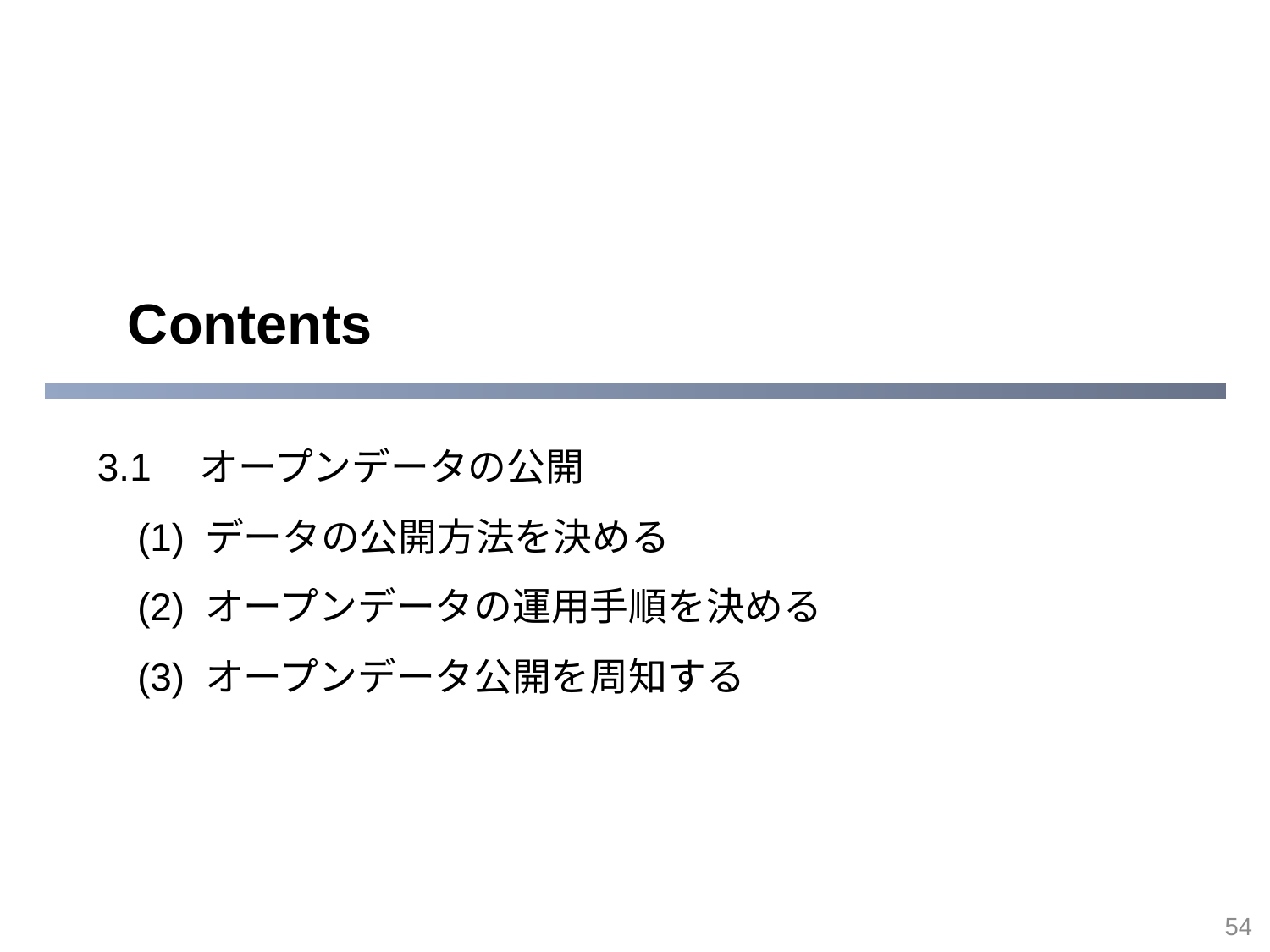

3.1　オープンデータの公開
(1) データの公開方法を決める
(2) オープンデータの運用手順を決める
(3) オープンデータ公開を周知する
54